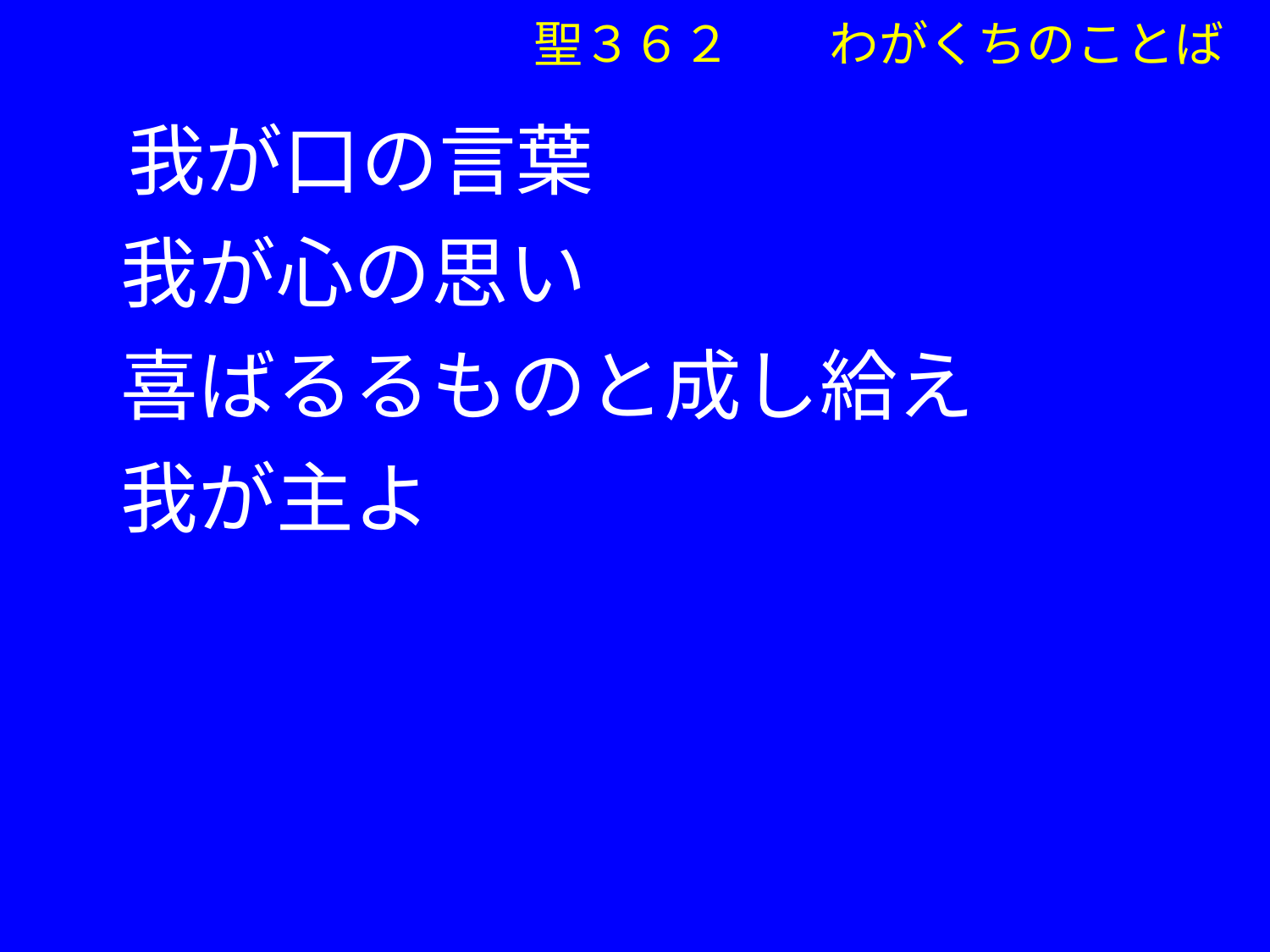

我が口の言葉
　我が心の思い
　喜ばるるものと成し給え
　我が主よ

聖３６２　　わがくちのことば